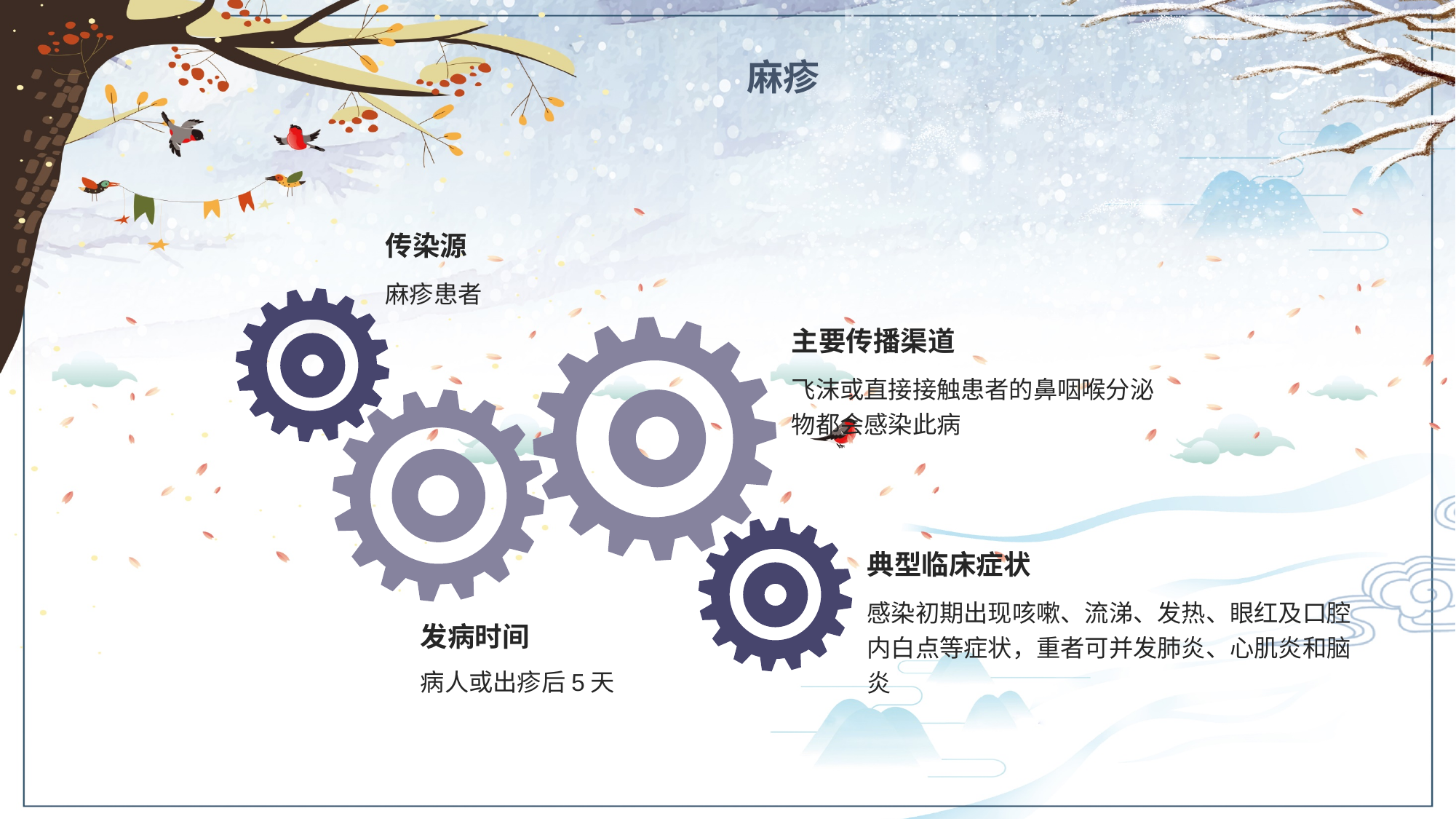

麻疹
传染源
麻疹患者

主要传播渠道
飞沫或直接接触患者的鼻咽喉分泌物都会感染此病

典型临床症状
感染初期出现咳嗽、流涕、发热、眼红及口腔内白点等症状，重者可并发肺炎、心肌炎和脑炎
发病时间
病人或出疹后5天